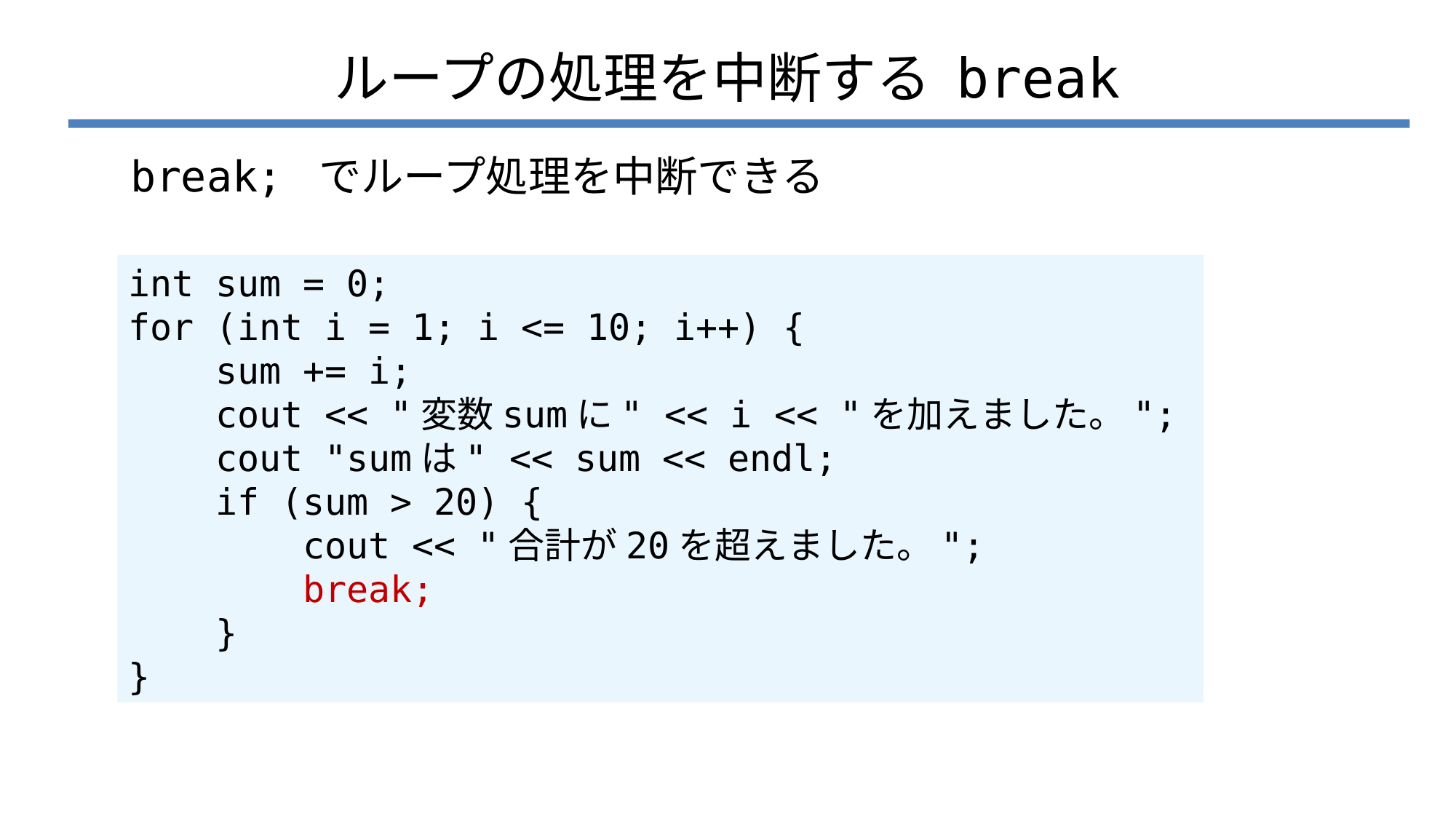

# ループの処理を中断する break
break; でループ処理を中断できる
int sum = 0;
for (int i = 1; i <= 10; i++) {
    sum += i;
    cout << "変数sumに" << i << "を加えました。";
    cout "sumは" << sum << endl;
    if (sum > 20) {
        cout << "合計が20を超えました。";
        break;
    }
}